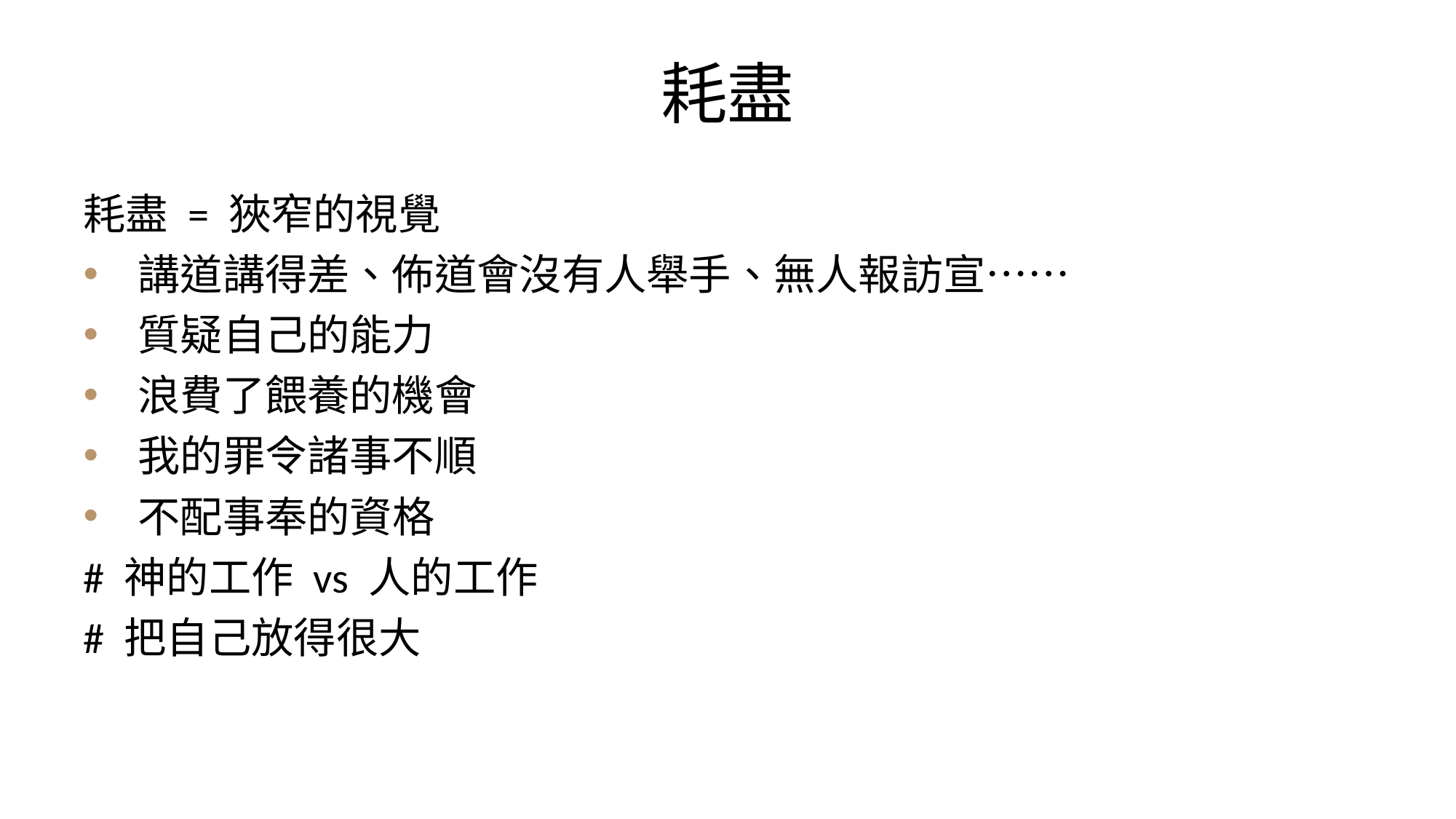

耗盡
耗盡 = 狹窄的視覺
講道講得差、佈道會沒有人舉手、無人報訪宣……
質疑自己的能力
浪費了餵養的機會
我的罪令諸事不順
不配事奉的資格
# 神的工作 vs 人的工作
# 把自己放得很大